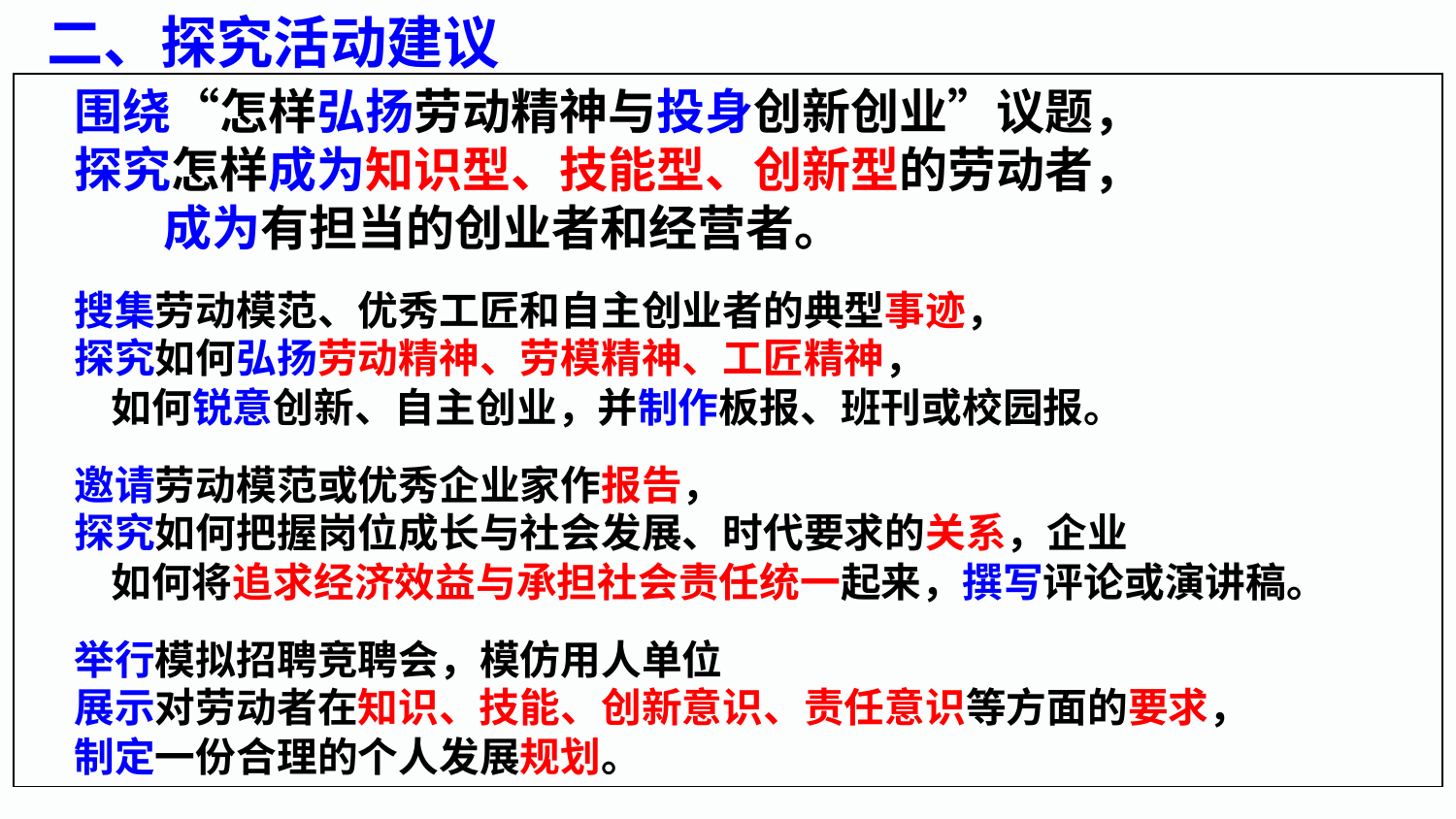

二、探究活动建议
    围绕“怎样弘扬劳动精神与投身创新创业”议题，
    探究怎样成为知识型、技能型、创新型的劳动者，
            成为有担当的创业者和经营者。

    搜集劳动模范、优秀工匠和自主创业者的典型事迹，
    探究如何弘扬劳动精神、劳模精神、工匠精神，
        如何锐意创新、自主创业，并制作板报、班刊或校园报。

    邀请劳动模范或优秀企业家作报告，
    探究如何把握岗位成长与社会发展、时代要求的关系，企业
        如何将追求经济效益与承担社会责任统一起来，撰写评论或演讲稿。

    举行模拟招聘竞聘会，模仿用人单位
    展示对劳动者在知识、技能、创新意识、责任意识等方面的要求，
    制定一份合理的个人发展规划。